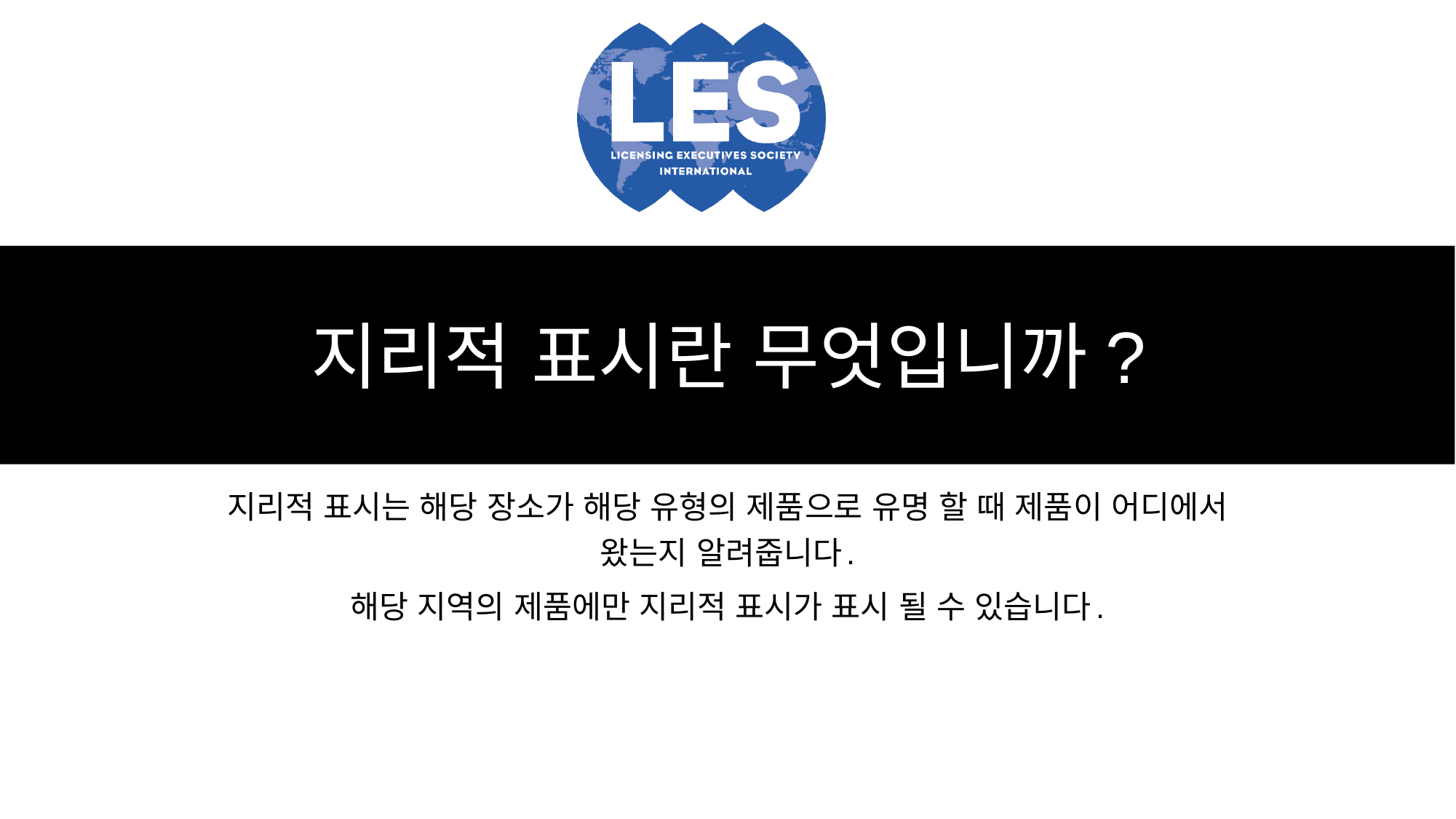

# 지리적 표시란 무엇입니까?
지리적 표시는 해당 장소가 해당 유형의 제품으로 유명 할 때 제품이 어디에서 왔는지 알려줍니다.
해당 지역의 제품에만 지리적 표시가 표시 될 수 있습니다.